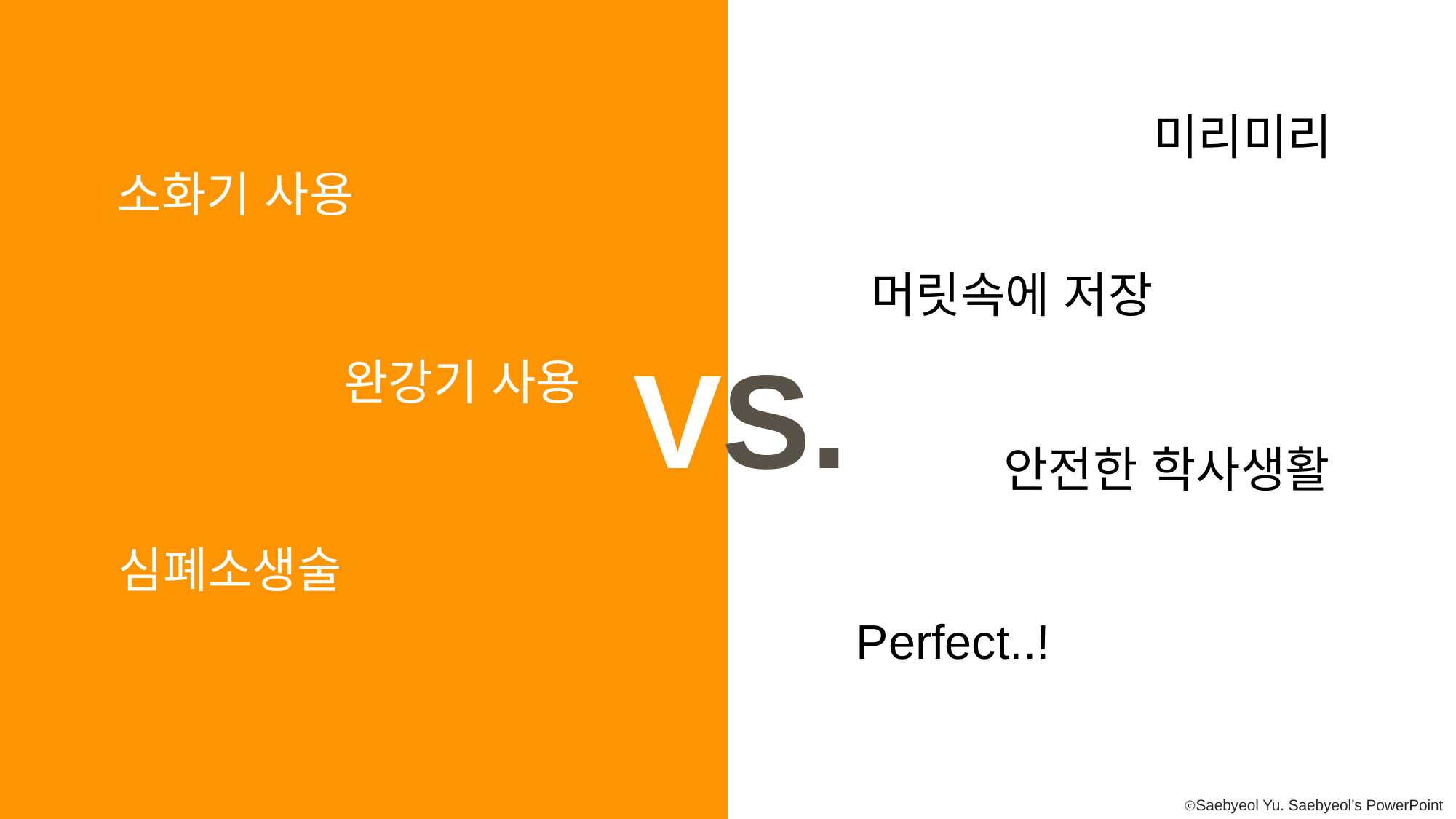

미리미리
소화기 사용
머릿속에 저장
VS.
완강기 사용
안전한 학사생활
심폐소생술
Perfect..!